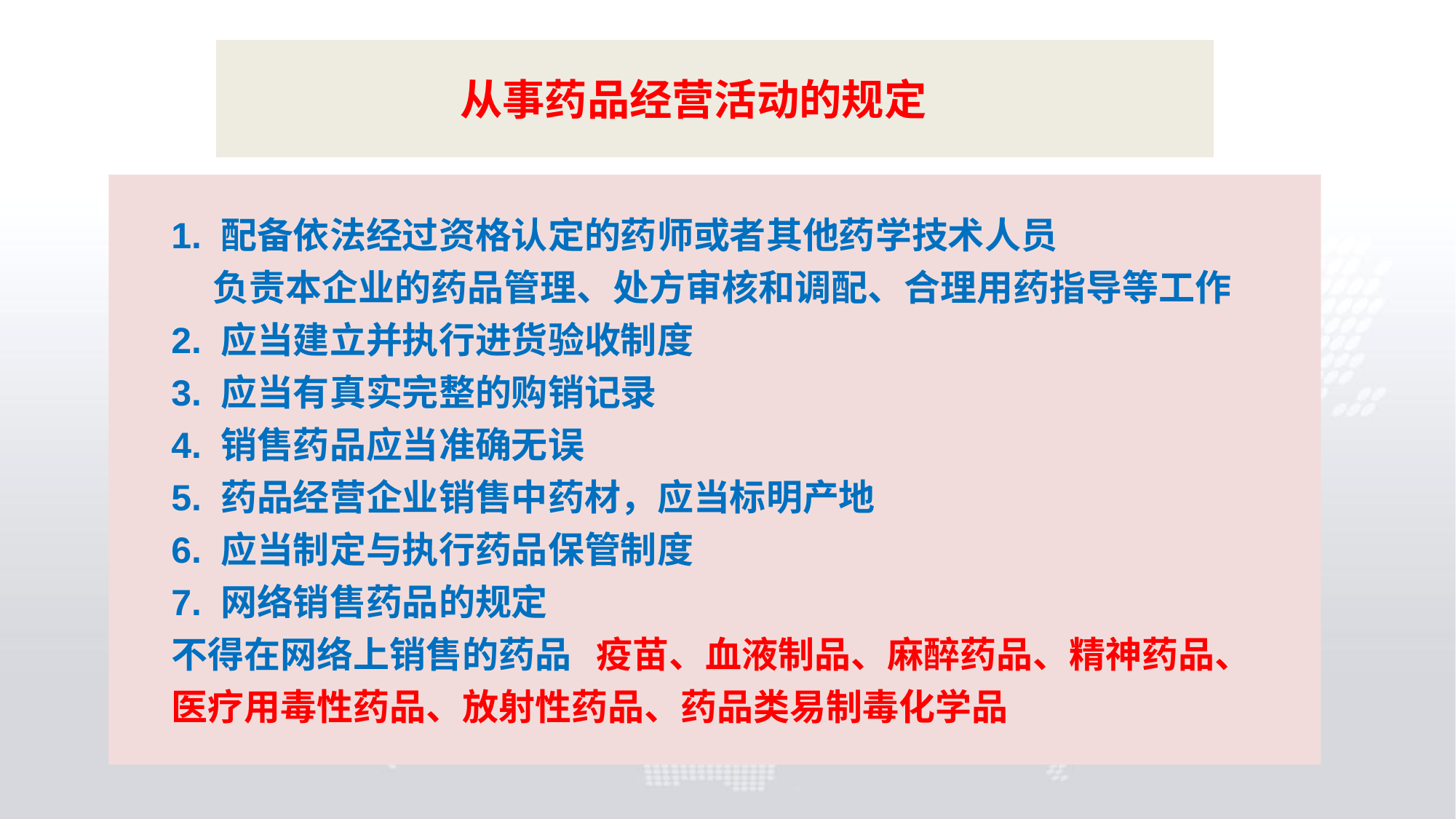

从事药品经营活动的规定

1. 配备依法经过资格认定的药师或者其他药学技术人员
    负责本企业的药品管理、处方审核和调配、合理用药指导等工作
2. 应当建立并执行进货验收制度
3. 应当有真实完整的购销记录
4. 销售药品应当准确无误
5. 药品经营企业销售中药材，应当标明产地
6. 应当制定与执行药品保管制度
7. 网络销售药品的规定
不得在网络上销售的药品   疫苗、血液制品、麻醉药品、精神药品、医疗用毒性药品、放射性药品、药品类易制毒化学品

4